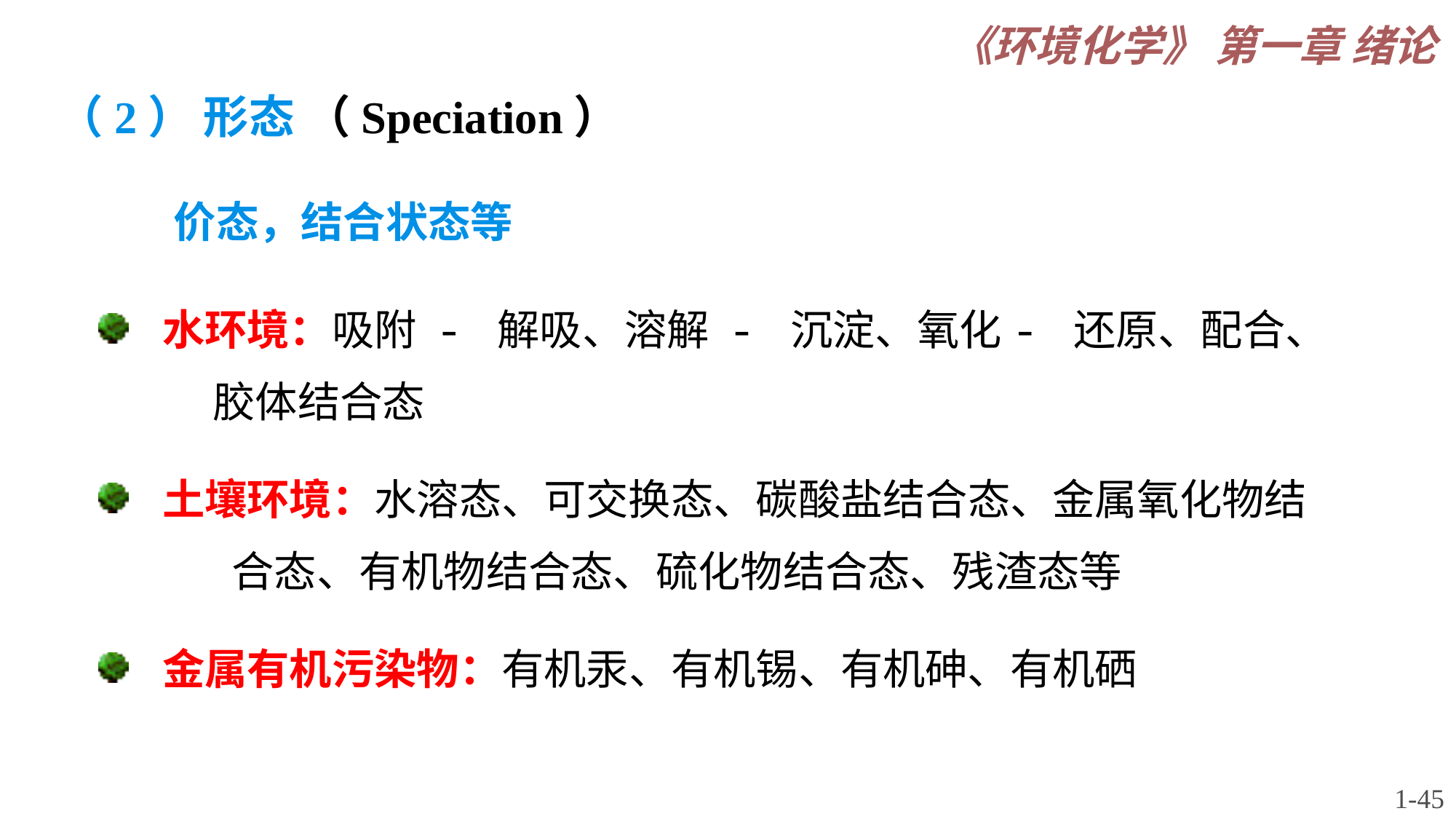

《环境化学》 第一章 绪论
（2） 形态 （Speciation）
价态，结合状态等
水环境：吸附 - 解吸、溶解 - 沉淀、氧化- 还原、配合、
           胶体结合态
土壤环境：水溶态、可交换态、碳酸盐结合态、金属氧化物结
             合态、有机物结合态、硫化物结合态、残渣态等
金属有机污染物：有机汞、有机锡、有机砷、有机硒
1-45